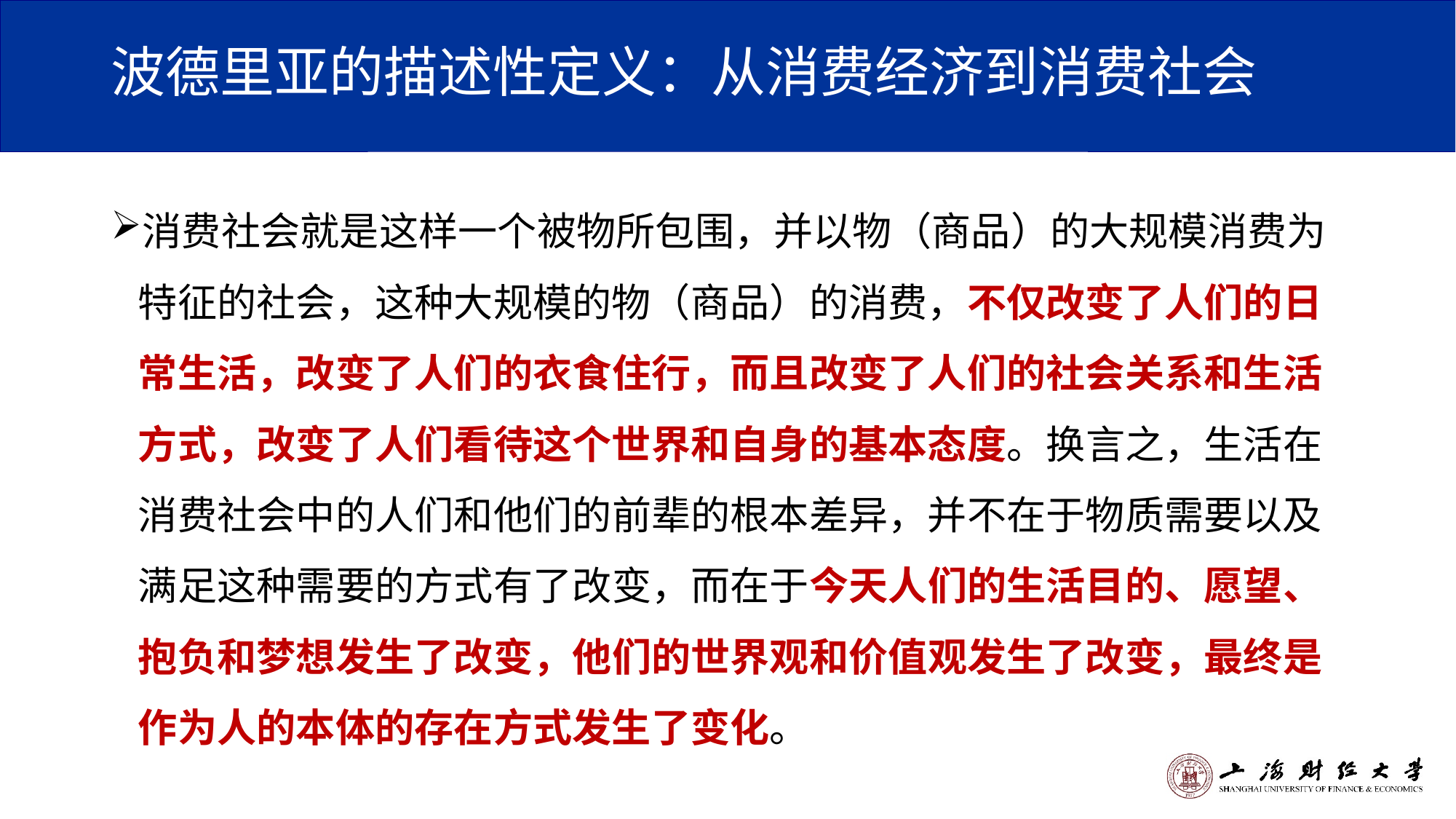

# 波德里亚的描述性定义：从消费经济到消费社会
消费社会就是这样一个被物所包围，并以物（商品）的大规模消费为特征的社会，这种大规模的物（商品）的消费，不仅改变了人们的日常生活，改变了人们的衣食住行，而且改变了人们的社会关系和生活方式，改变了人们看待这个世界和自身的基本态度。换言之，生活在消费社会中的人们和他们的前辈的根本差异，并不在于物质需要以及满足这种需要的方式有了改变，而在于今天人们的生活目的、愿望、抱负和梦想发生了改变，他们的世界观和价值观发生了改变，最终是作为人的本体的存在方式发生了变化。